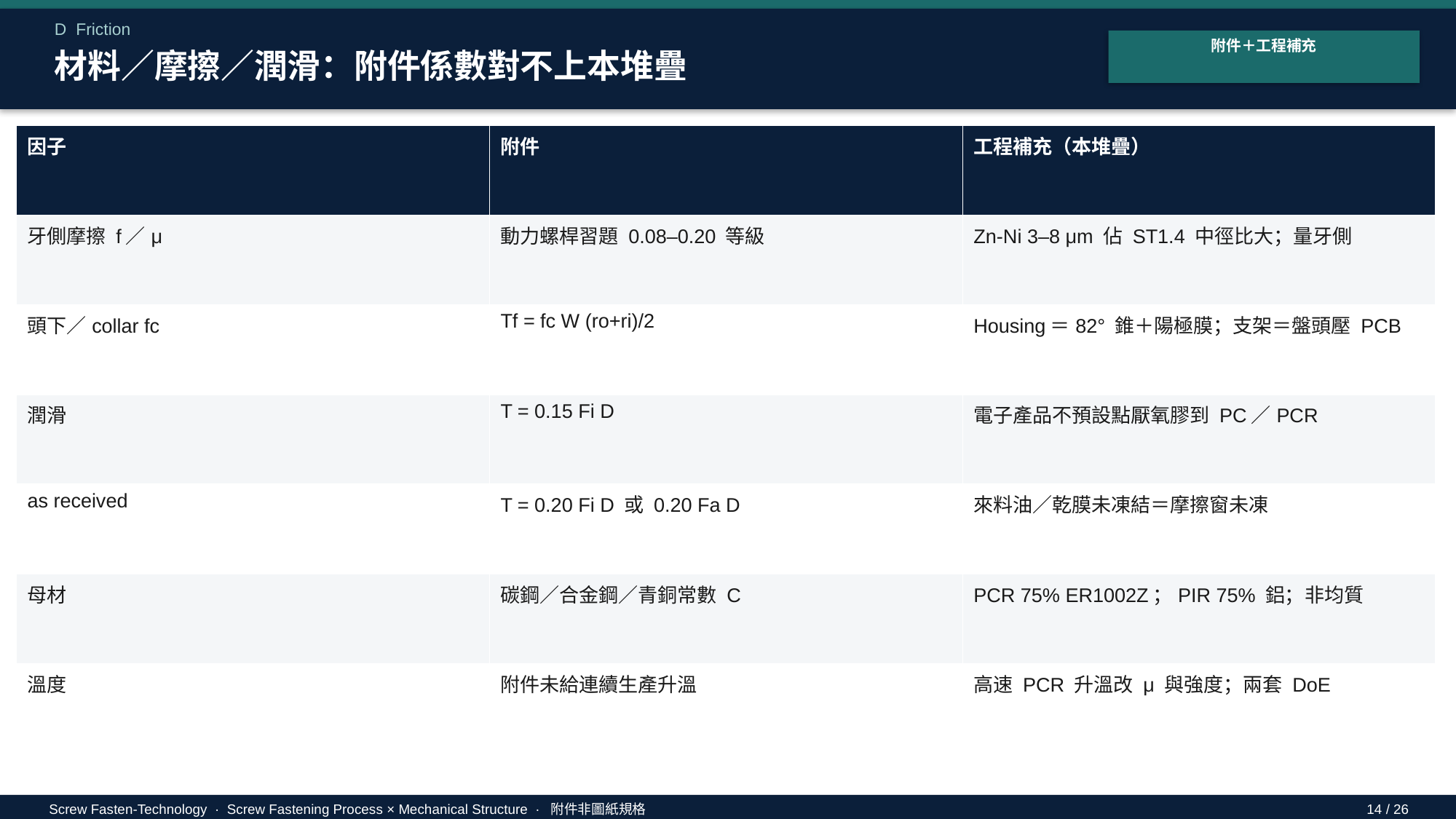

D  Friction

附件＋工程補充
材料／摩擦／潤滑：附件係數對不上本堆疊
| 因子 | 附件 | 工程補充（本堆疊） |
| --- | --- | --- |
| 牙側摩擦 f／μ | 動力螺桿習題 0.08–0.20 等級 | Zn-Ni 3–8 μm 佔 ST1.4 中徑比大；量牙側 |
| 頭下／collar fc | Tf = fc W (ro+ri)/2 | Housing＝82° 錐＋陽極膜；支架＝盤頭壓 PCB |
| 潤滑 | T = 0.15 Fi D | 電子產品不預設點厭氧膠到 PC／PCR |
| as received | T = 0.20 Fi D 或 0.20 Fa D | 來料油／乾膜未凍結＝摩擦窗未凍 |
| 母材 | 碳鋼／合金鋼／青銅常數 C | PCR 75% ER1002Z；PIR 75% 鋁；非均質 |
| 溫度 | 附件未給連續生產升溫 | 高速 PCR 升溫改 μ 與強度；兩套 DoE |

Screw Fasten-Technology  ·  Screw Fastening Process × Mechanical Structure  ·  附件非圖紙規格
14 / 26